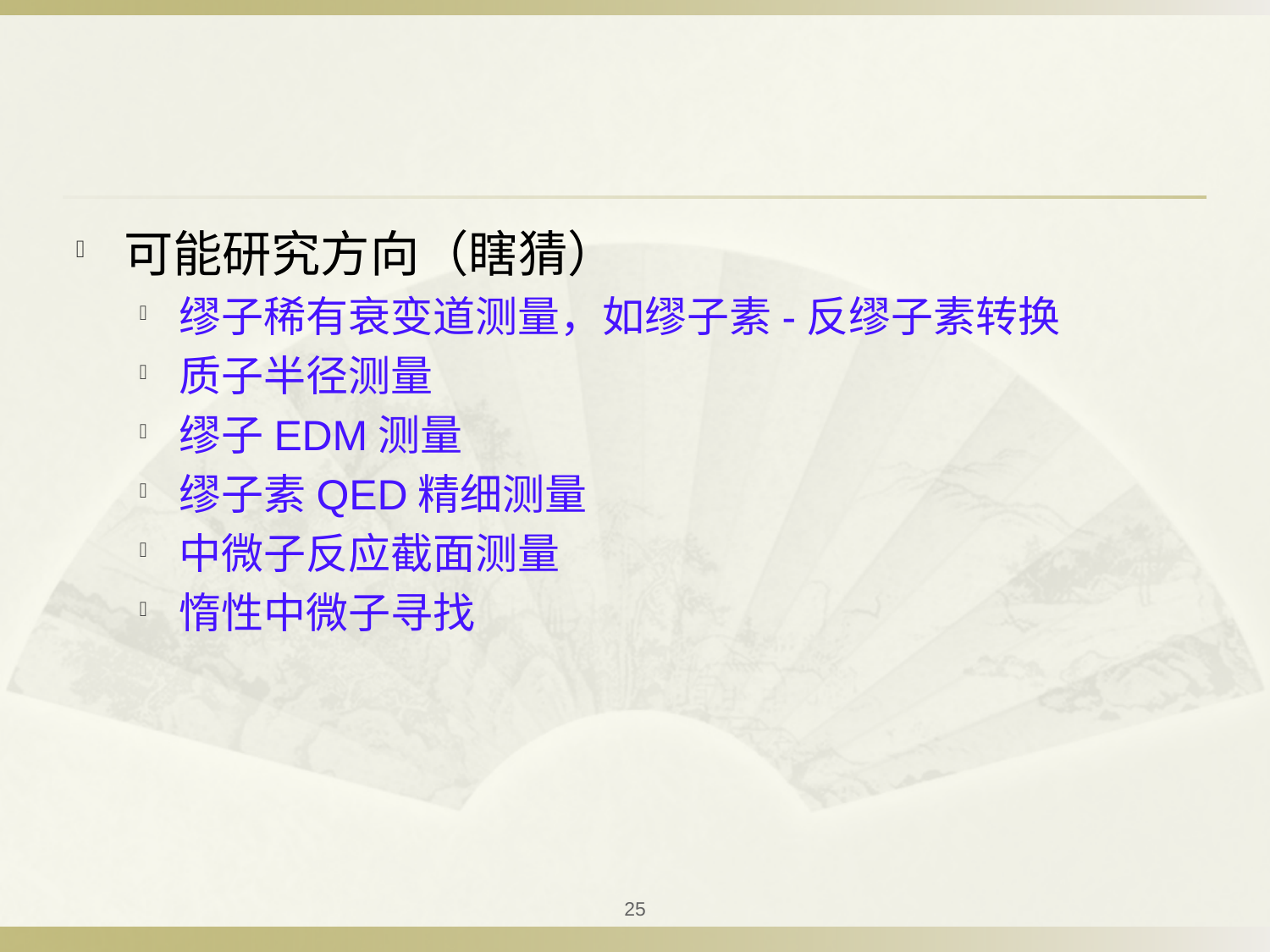

可能研究方向（瞎猜）
缪子稀有衰变道测量，如缪子素-反缪子素转换
质子半径测量
缪子EDM测量
缪子素QED精细测量
中微子反应截面测量
惰性中微子寻找

25